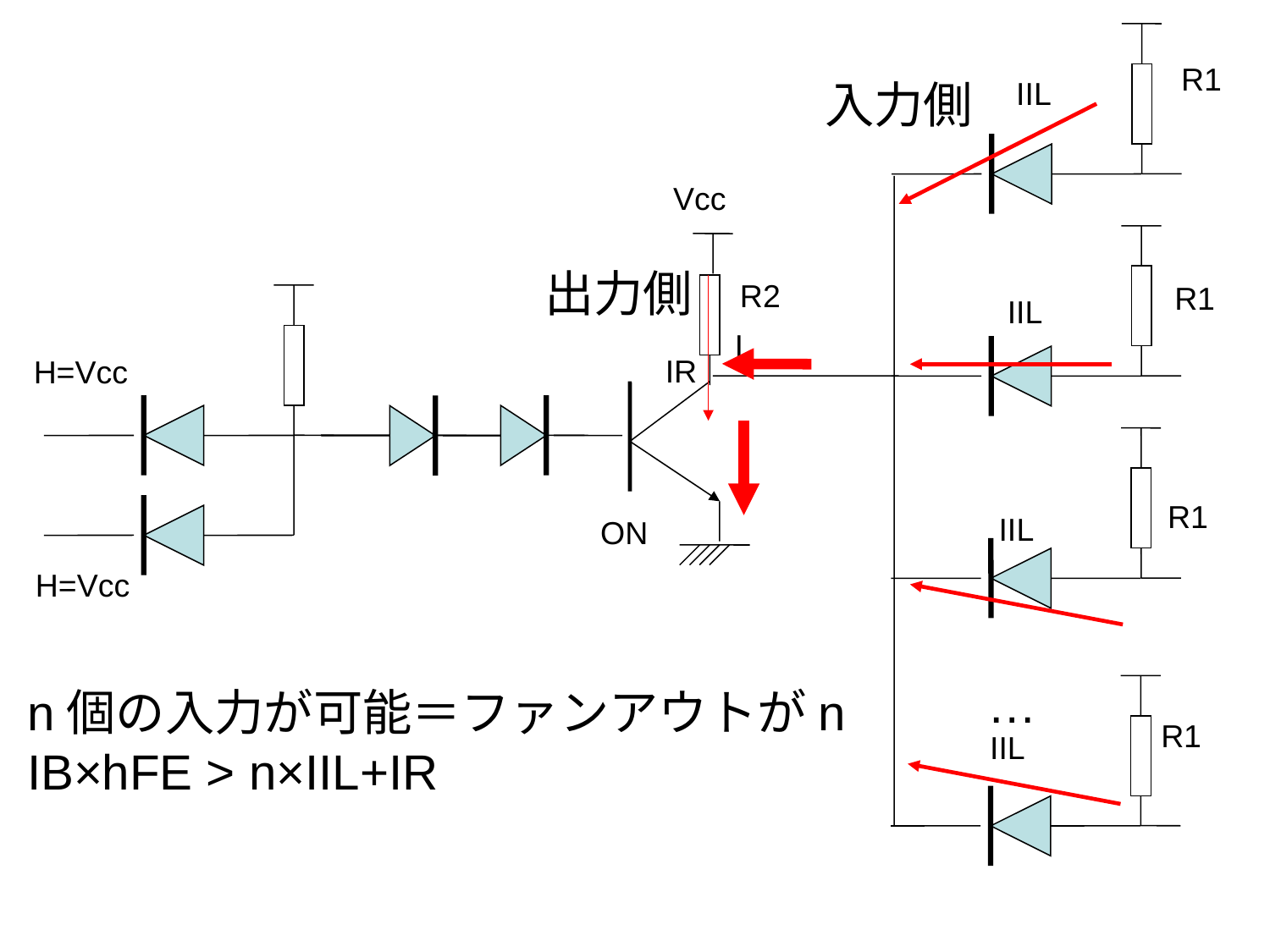

R1

入力側
IIL

Vcc

出力側

R2
R1

IIL
L

IR
H=Vcc

R1

IIL
ON

H=Vcc

…
n個の入力が可能＝ファンアウトがn
IB×hFE > n×IIL+IR

R1

IIL